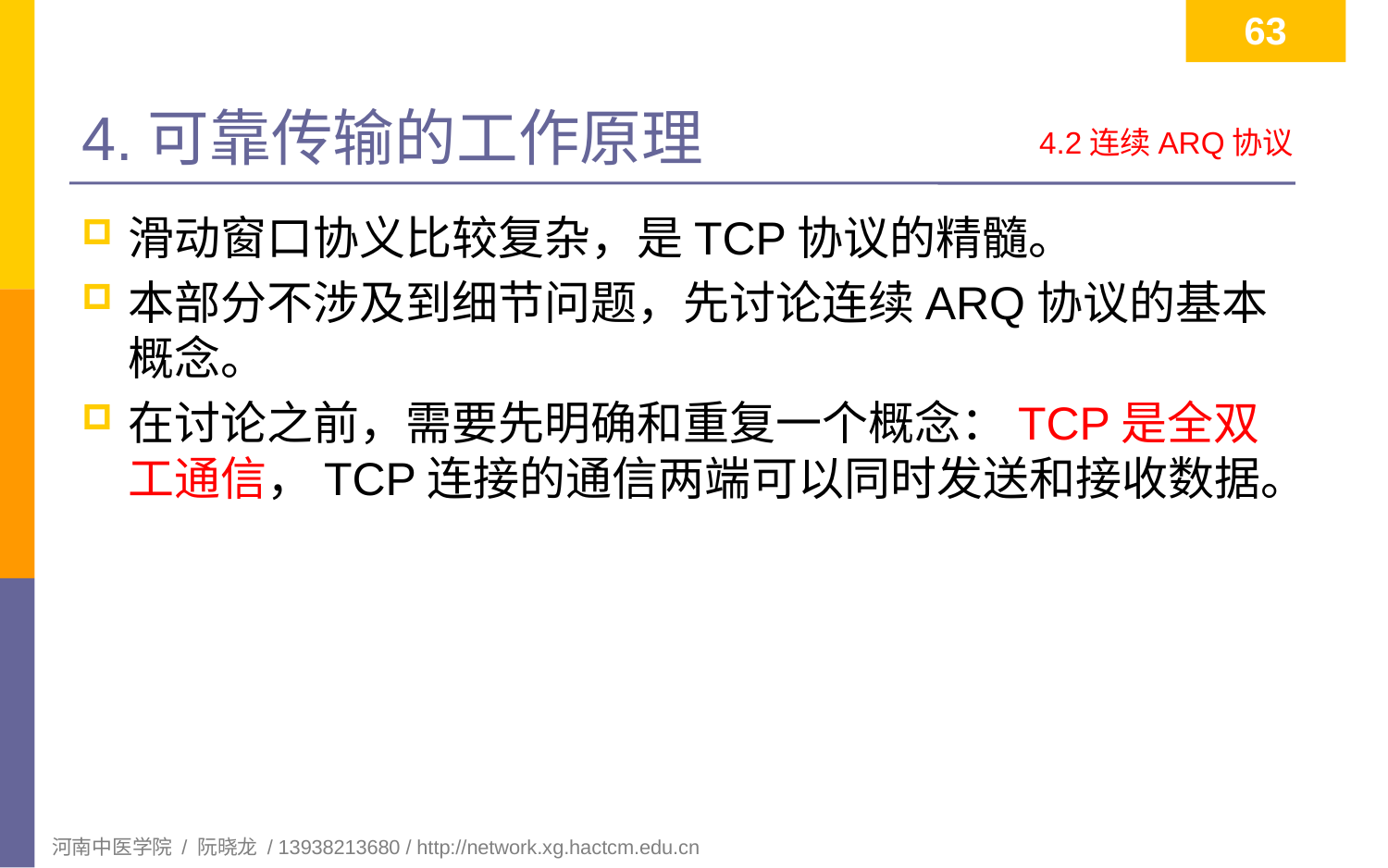

63
# 4.可靠传输的工作原理
4.2连续ARQ协议
滑动窗口协义比较复杂，是TCP协议的精髓。
本部分不涉及到细节问题，先讨论连续ARQ协议的基本概念。
在讨论之前，需要先明确和重复一个概念：TCP是全双工通信，TCP连接的通信两端可以同时发送和接收数据。